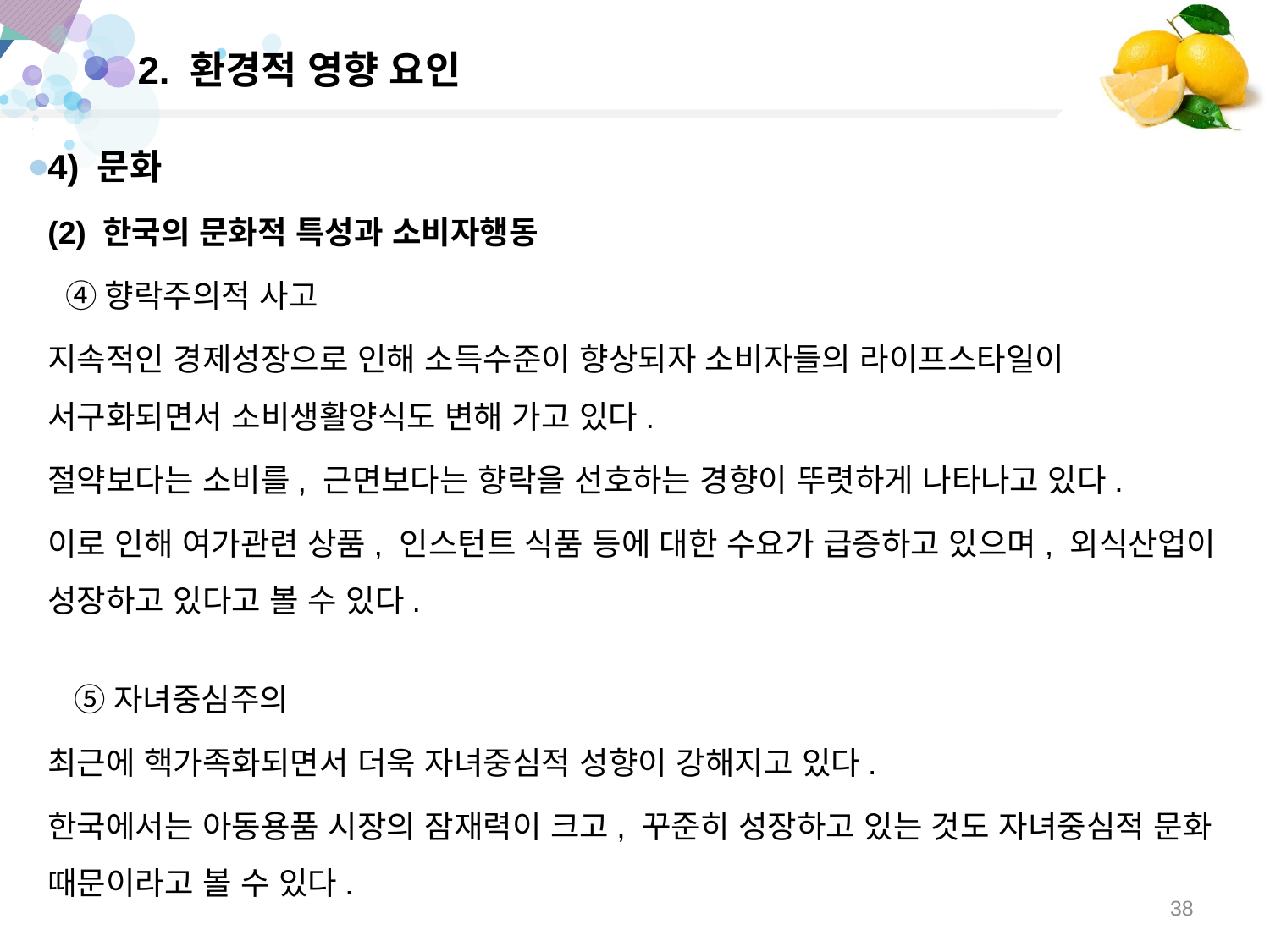

2. 환경적 영향 요인
4) 문화
(2) 한국의 문화적 특성과 소비자행동
  ④향락주의적 사고
지속적인 경제성장으로 인해 소득수준이 향상되자 소비자들의 라이프스타일이 서구화되면서 소비생활양식도 변해 가고 있다.
절약보다는 소비를, 근면보다는 향락을 선호하는 경향이 뚜렷하게 나타나고 있다.
이로 인해 여가관련 상품, 인스턴트 식품 등에 대한 수요가 급증하고 있으며, 외식산업이 성장하고 있다고 볼 수 있다.

   ⑤자녀중심주의
최근에 핵가족화되면서 더욱 자녀중심적 성향이 강해지고 있다.
한국에서는 아동용품 시장의 잠재력이 크고, 꾸준히 성장하고 있는 것도 자녀중심적 문화 때문이라고 볼 수 있다.

38